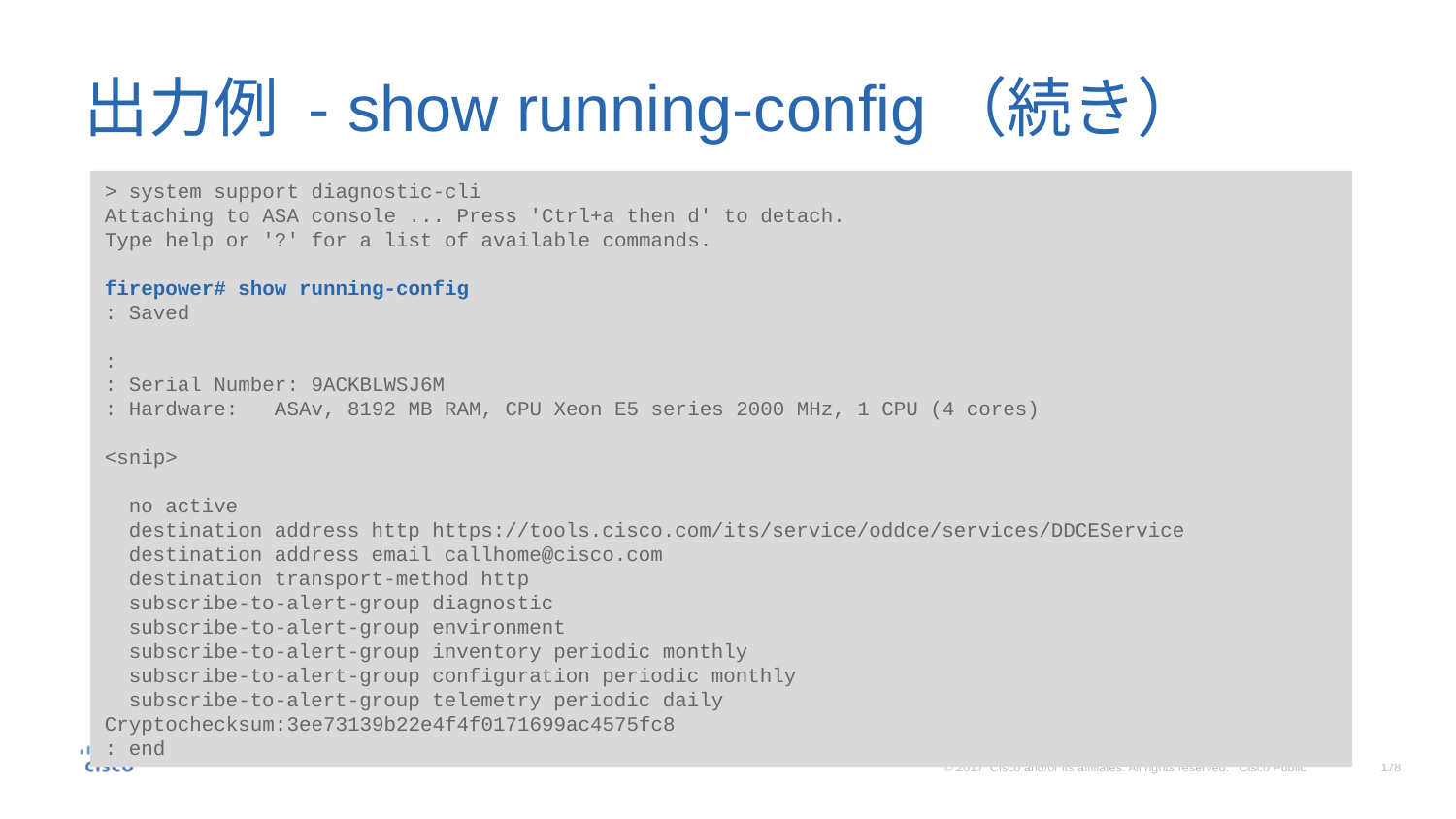

# 出力例 - show running-config（続き）
> system support diagnostic-cli
Attaching to ASA console ... Press 'Ctrl+a then d' to detach.
Type help or '?' for a list of available commands.

firepower# show running-config
: Saved

:
: Serial Number: 9ACKBLWSJ6M
: Hardware:   ASAv, 8192 MB RAM, CPU Xeon E5 series 2000 MHz, 1 CPU (4 cores)

<snip>

  no active
  destination address http https://tools.cisco.com/its/service/oddce/services/DDCEService
  destination address email callhome@cisco.com
  destination transport-method http
  subscribe-to-alert-group diagnostic
  subscribe-to-alert-group environment
  subscribe-to-alert-group inventory periodic monthly
  subscribe-to-alert-group configuration periodic monthly
  subscribe-to-alert-group telemetry periodic daily
Cryptochecksum:3ee73139b22e4f4f0171699ac4575fc8
: end